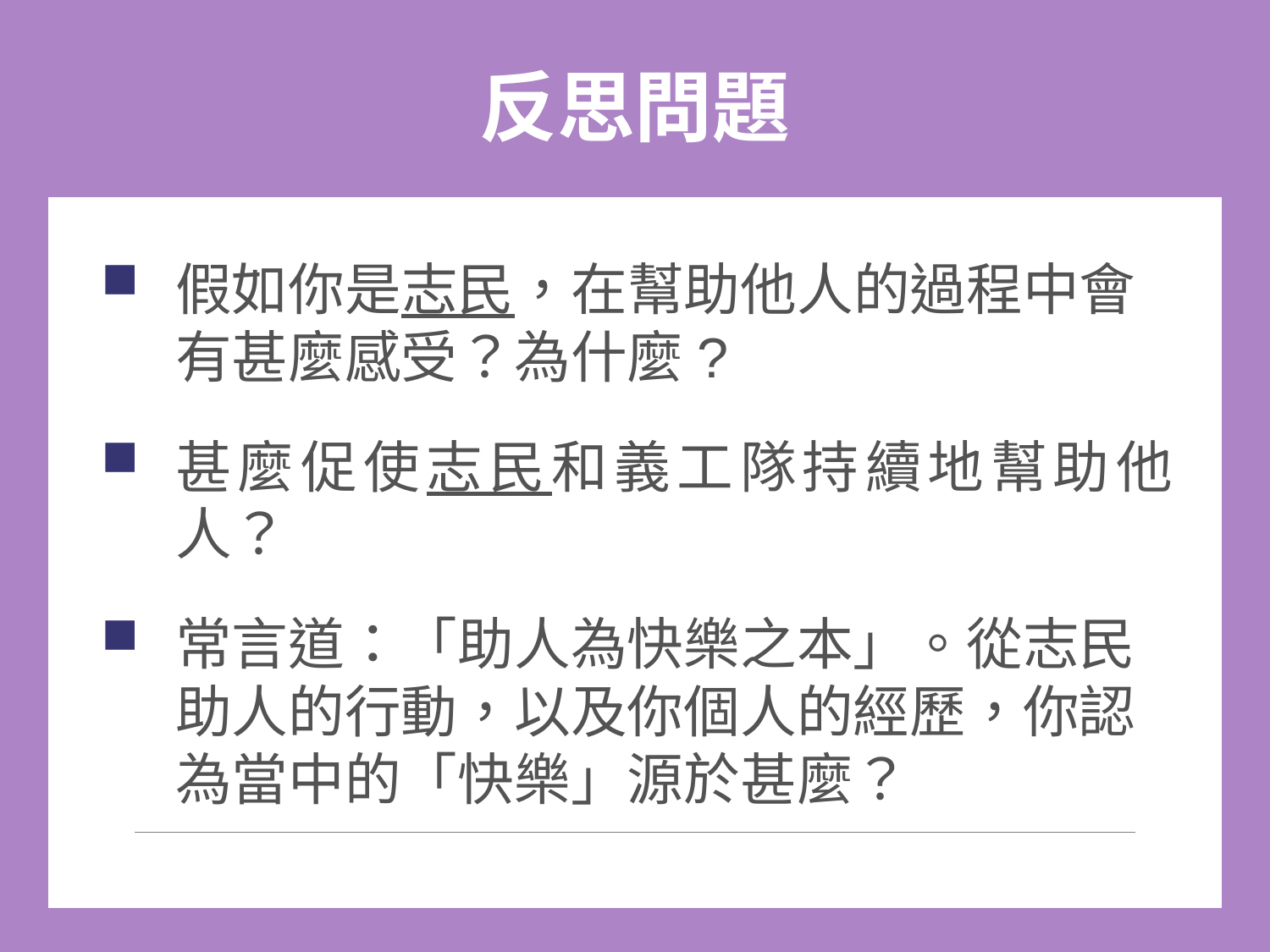

反思問題
假如你是志民，在幫助他人的過程中會有甚麼感受？為什麼?
甚麼促使志民和義工隊持續地幫助他人？
常言道：「助人為快樂之本」。從志民助人的行動，以及你個人的經歷，你認為當中的「快樂」源於甚麼？